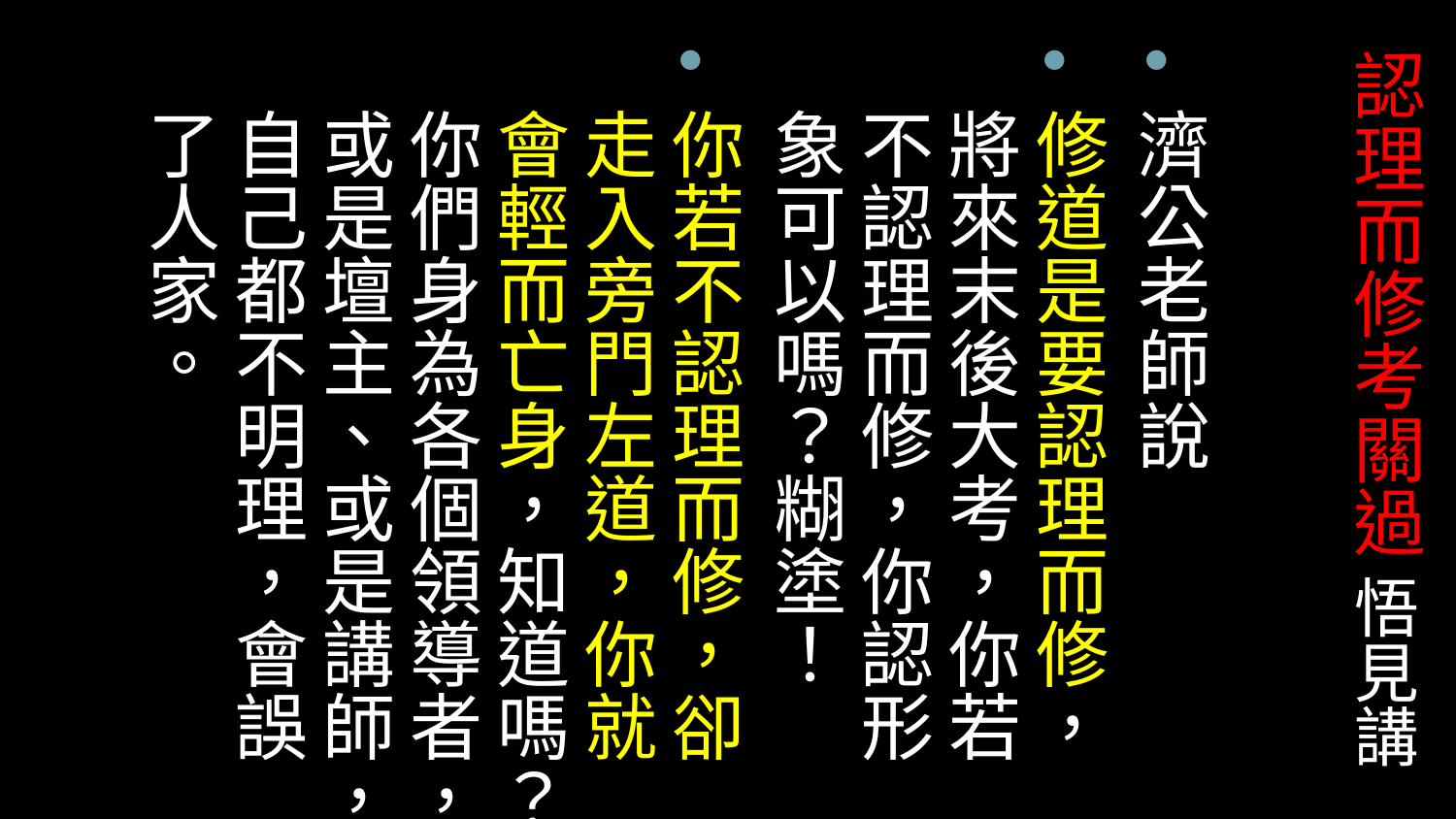

# 認理而修考關過 悟見講
濟公老師說
修道是要認理而修，將來末後大考，你若不認理而修，你認形象可以嗎？糊塗！
你若不認理而修，卻走入旁門左道，你就會輕而亡身，知道嗎？你們身為各個領導者，或是壇主、或是講師，自己都不明理，會誤了人家。